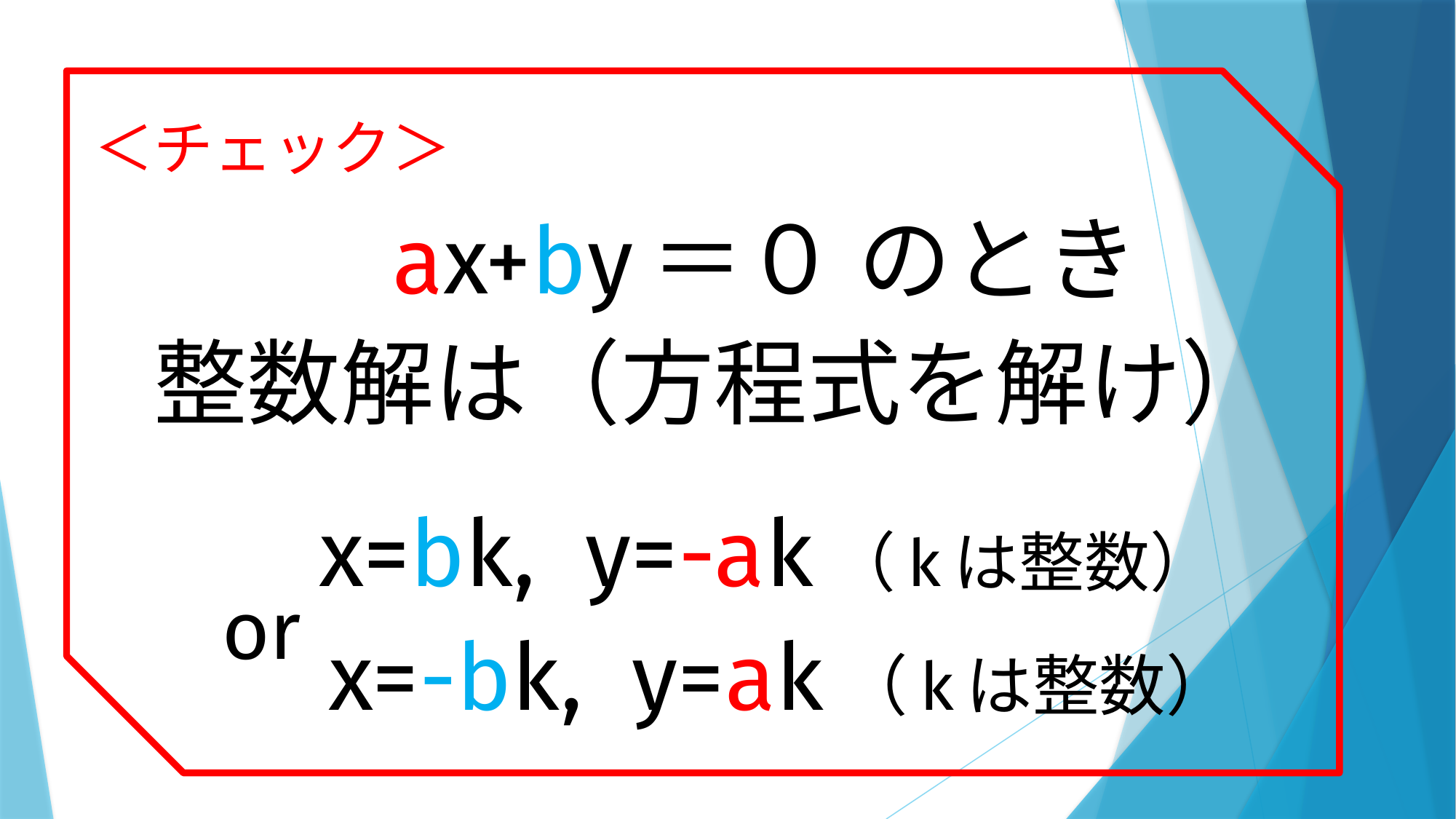

＜チェック＞
　　　ax+by＝０ のとき
  整数解は（方程式を解け）

       　x=bk,  y=-ak（kは整数）
　　　   x=-bk,  y=ak（kは整数）

or